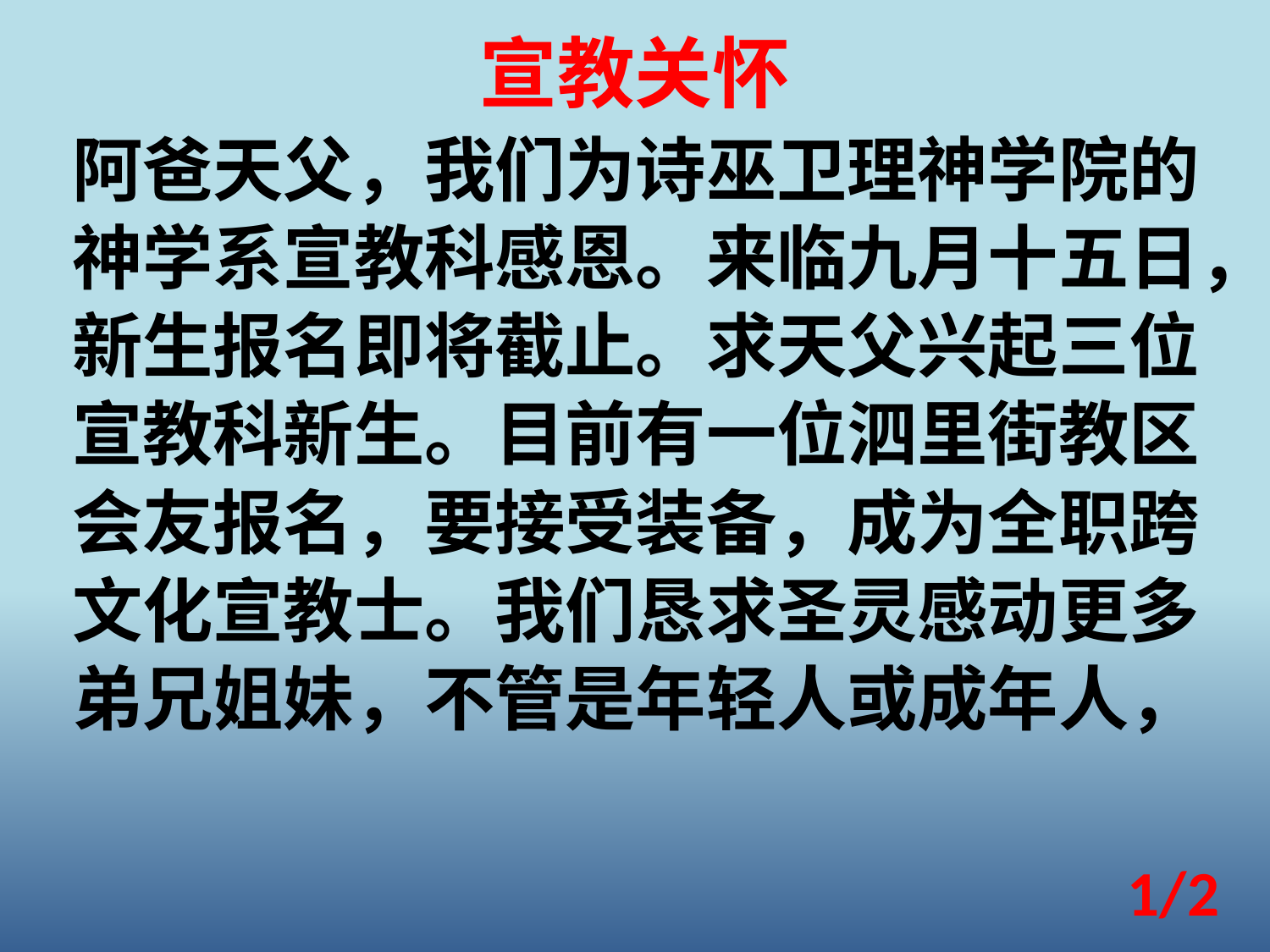

宣教关怀
阿爸天父，我们为诗巫卫理神学院的神学系宣教科感恩。来临九月十五日，新生报名即将截止。求天父兴起三位宣教科新生。目前有一位泗里街教区会友报名，要接受装备，成为全职跨文化宣教士。我们恳求圣灵感动更多弟兄姐妹，不管是年轻人或成年人，
1/2